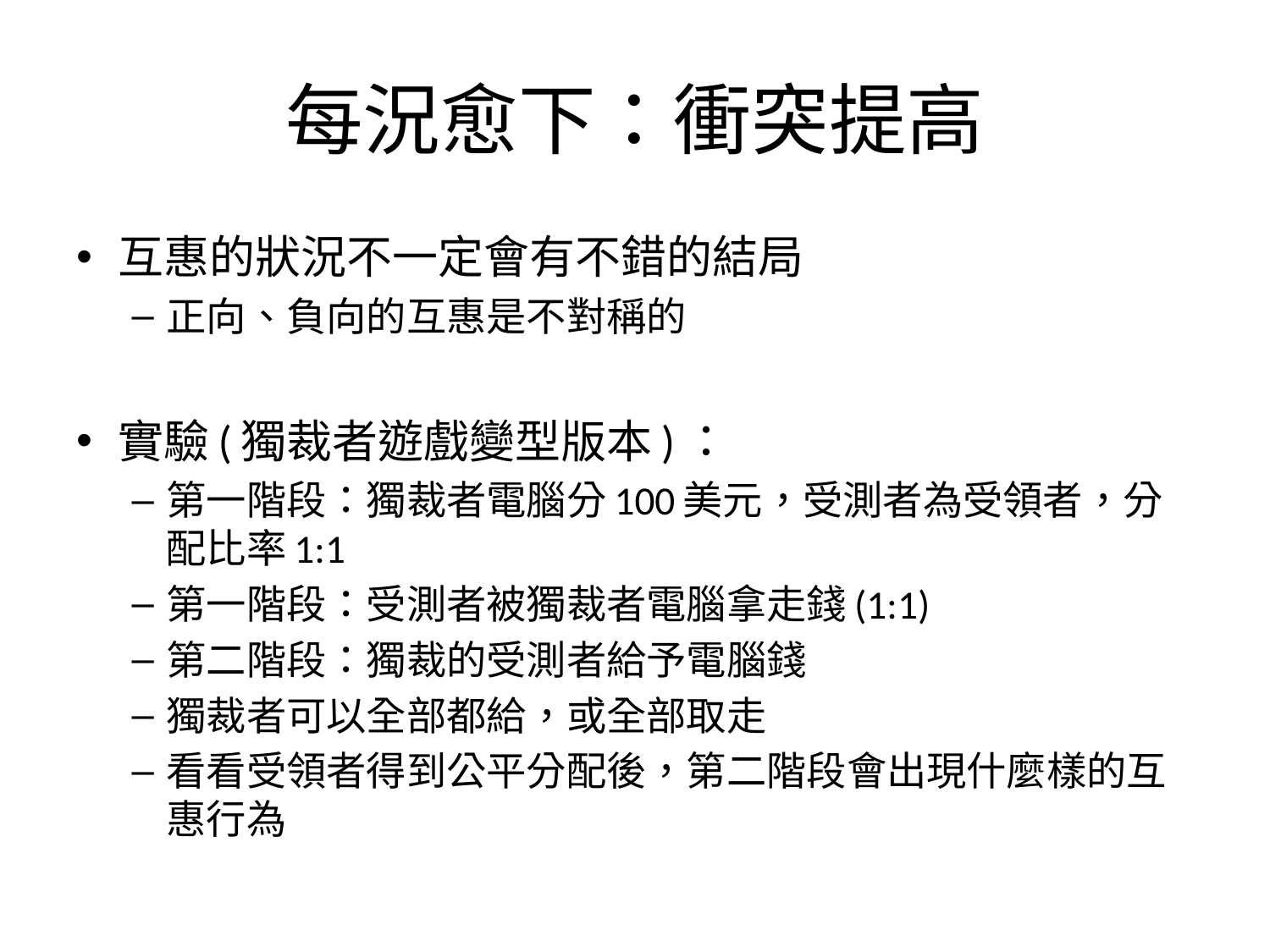

# 每況愈下：衝突提高
互惠的狀況不一定會有不錯的結局
正向、負向的互惠是不對稱的

實驗(獨裁者遊戲變型版本)：
第一階段：獨裁者電腦分100美元，受測者為受領者，分配比率1:1
第一階段：受測者被獨裁者電腦拿走錢(1:1)
第二階段：獨裁的受測者給予電腦錢
獨裁者可以全部都給，或全部取走
看看受領者得到公平分配後，第二階段會出現什麼樣的互惠行為